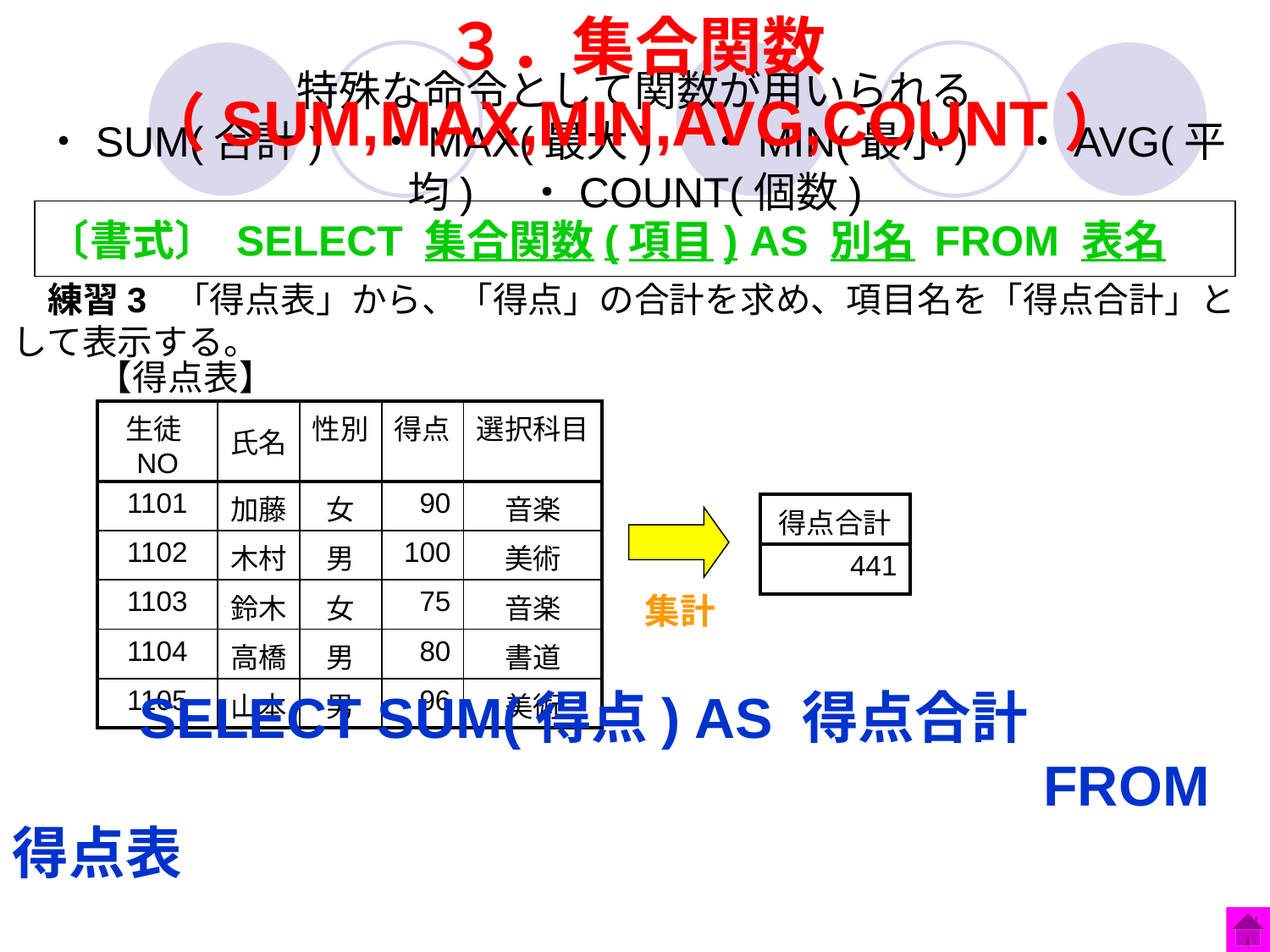

３．集合関数（SUM,MAX,MIN,AVG,COUNT）
特殊な命令として関数が用いられる
・SUM(合計)　・MAX(最大)　・MIN(最小)　・AVG(平均)　・COUNT(個数)
〔書式〕 SELECT 集合関数(項目) AS 別名 FROM 表名
　練習3  「得点表」から、「得点」の合計を求め、項目名を「得点合計」として表示する。
【得点表】
| 生徒NO | 氏名 | 性別 | 得点 | 選択科目 |
| --- | --- | --- | --- | --- |
| 1101 | 加藤 | 女 | 90 | 音楽 |
| 1102 | 木村 | 男 | 100 | 美術 |
| 1103 | 鈴木 | 女 | 75 | 音楽 |
| 1104 | 高橋 | 男 | 80 | 書道 |
| 1105 | 山本 | 男 | 96 | 美術 |
| 得点合計 |
| --- |
| 441 |

集計
　　SELECT SUM(得点) AS 得点合計
　　　　　　　　　　　　　　　　　　FROM 得点表